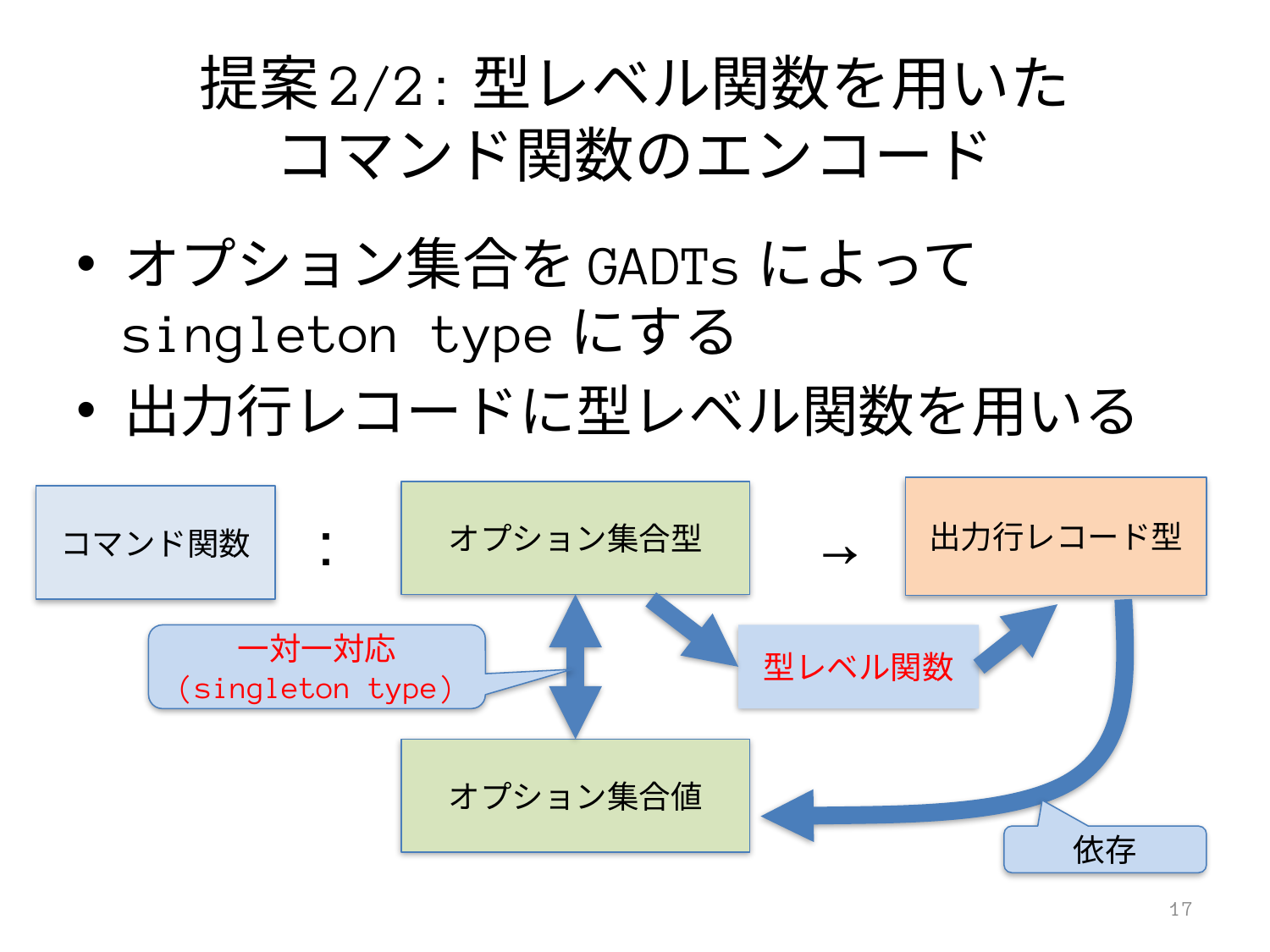

# 提案2/2:型レベル関数を用いた コマンド関数のエンコード
オプション集合をGADTsによってsingleton typeにする
出力行レコードに型レベル関数を用いる

出力行レコード型
オプション集合型
コマンド関数
:
→

一対一対応
(singleton type)
型レベル関数
オプション集合値
依存
17